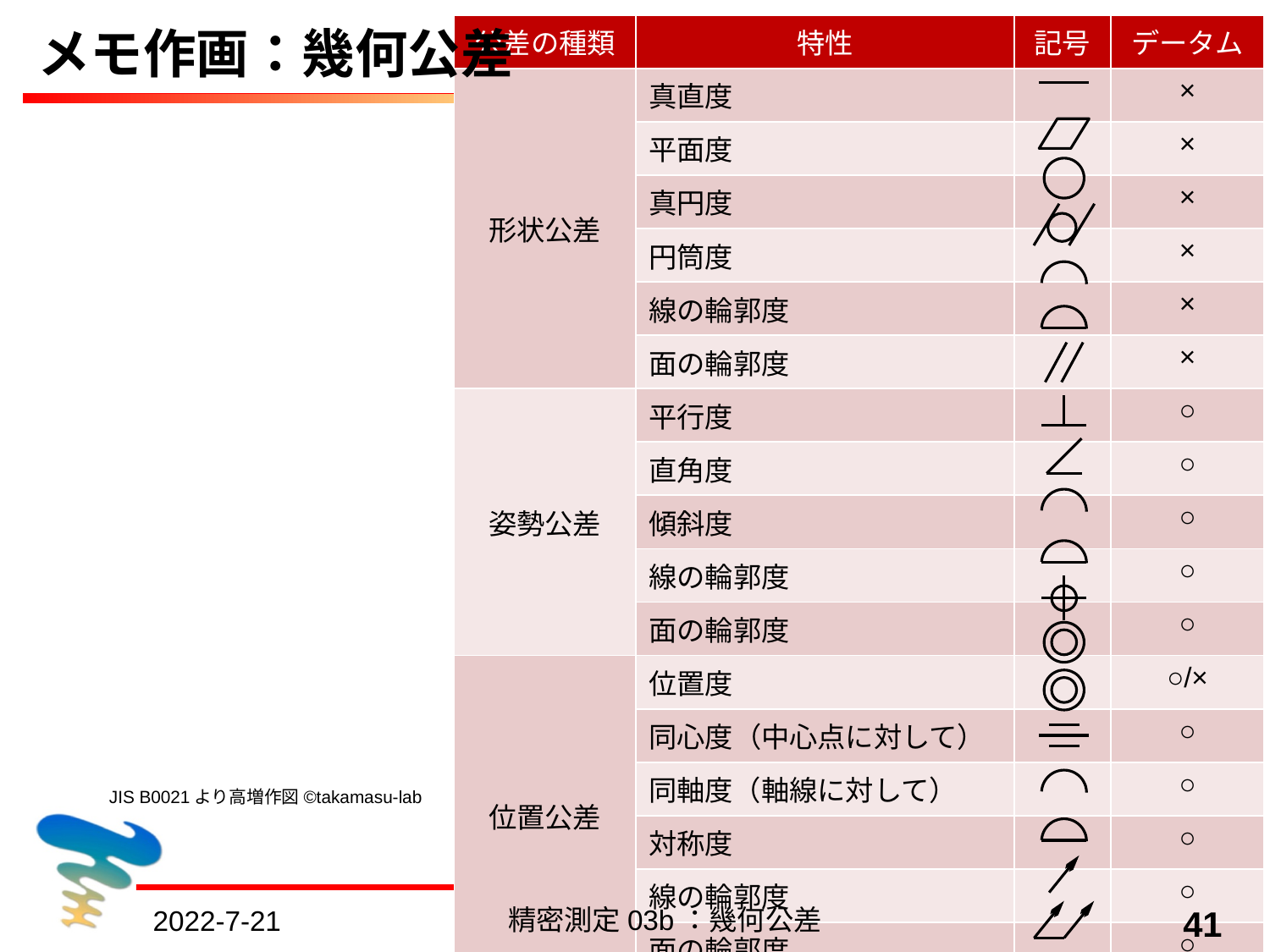

| 公差の種類 | 特性 | 記号 | データム |
| --- | --- | --- | --- |
| 形状公差 | 真直度 |  | × |
|  | 平面度 |  | × |
|  | 真円度 |  | × |
|  | 円筒度 |  | × |
|  | 線の輪郭度 |  | × |
|  | 面の輪郭度 |  | × |
| 姿勢公差 | 平行度 |  | ○ |
|  | 直角度 |  | ○ |
|  | 傾斜度 |  | ○ |
|  | 線の輪郭度 |  | ○ |
|  | 面の輪郭度 |  | ○ |
| 位置公差 | 位置度 |  | ○/× |
|  | 同心度（中心点に対して） |  | ○ |
|  | 同軸度（軸線に対して） |  | ○ |
|  | 対称度 |  | ○ |
|  | 線の輪郭度 |  | ○ |
|  | 面の輪郭度 |  | ○ |
| 振れ公差 | 円周振れ |  | ○ |
|  | 全振れ |  | ○ |
# メモ作画：幾何公差

JIS B0021より高増作図©takamasu-lab

精密測定03b：幾何公差
41
2022-7-21